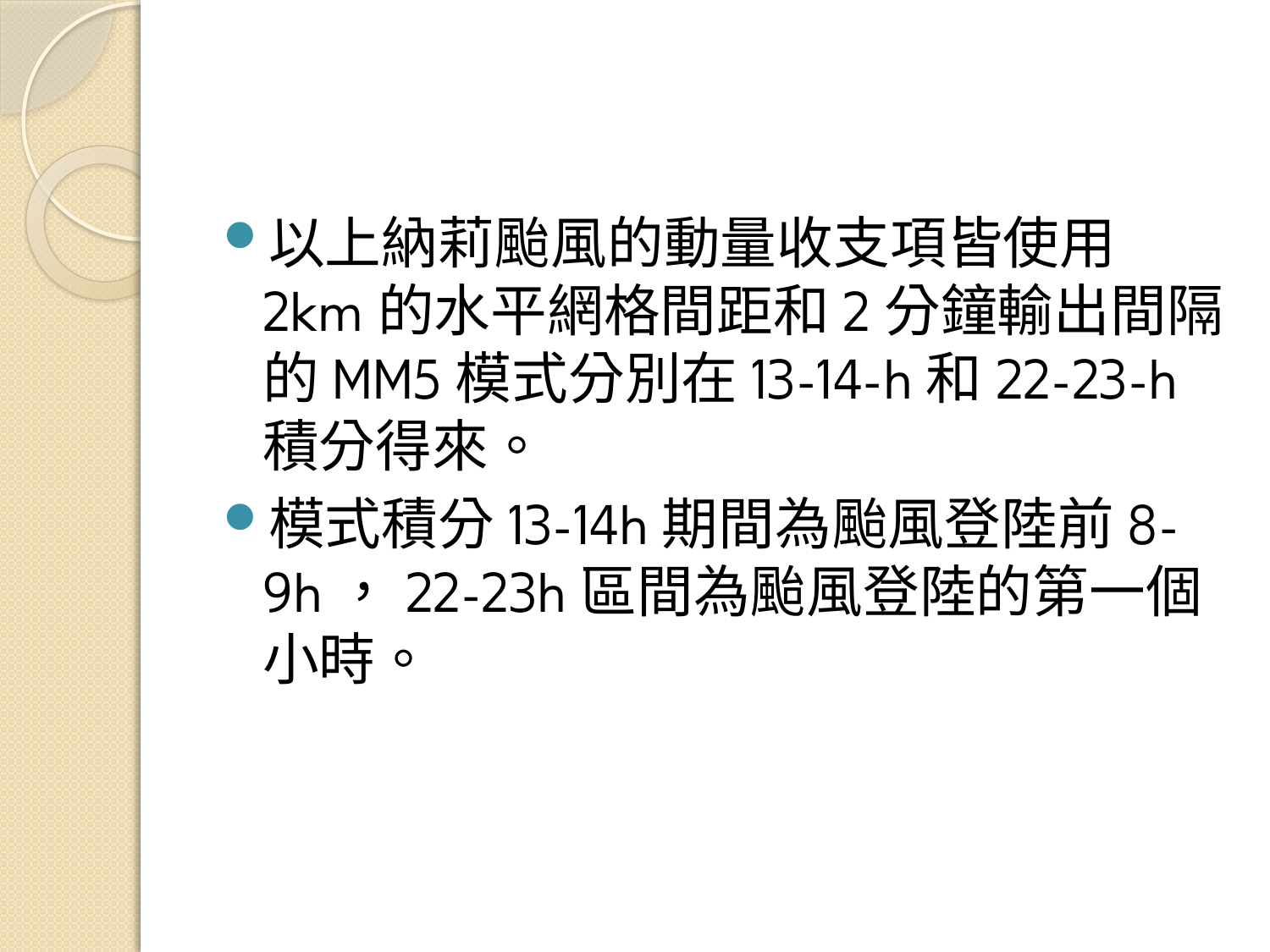

以上納莉颱風的動量收支項皆使用2km的水平網格間距和2分鐘輸出間隔的MM5模式分別在13-14-h和22-23-h積分得來。
模式積分13-14h期間為颱風登陸前8-9h，22-23h區間為颱風登陸的第一個小時。